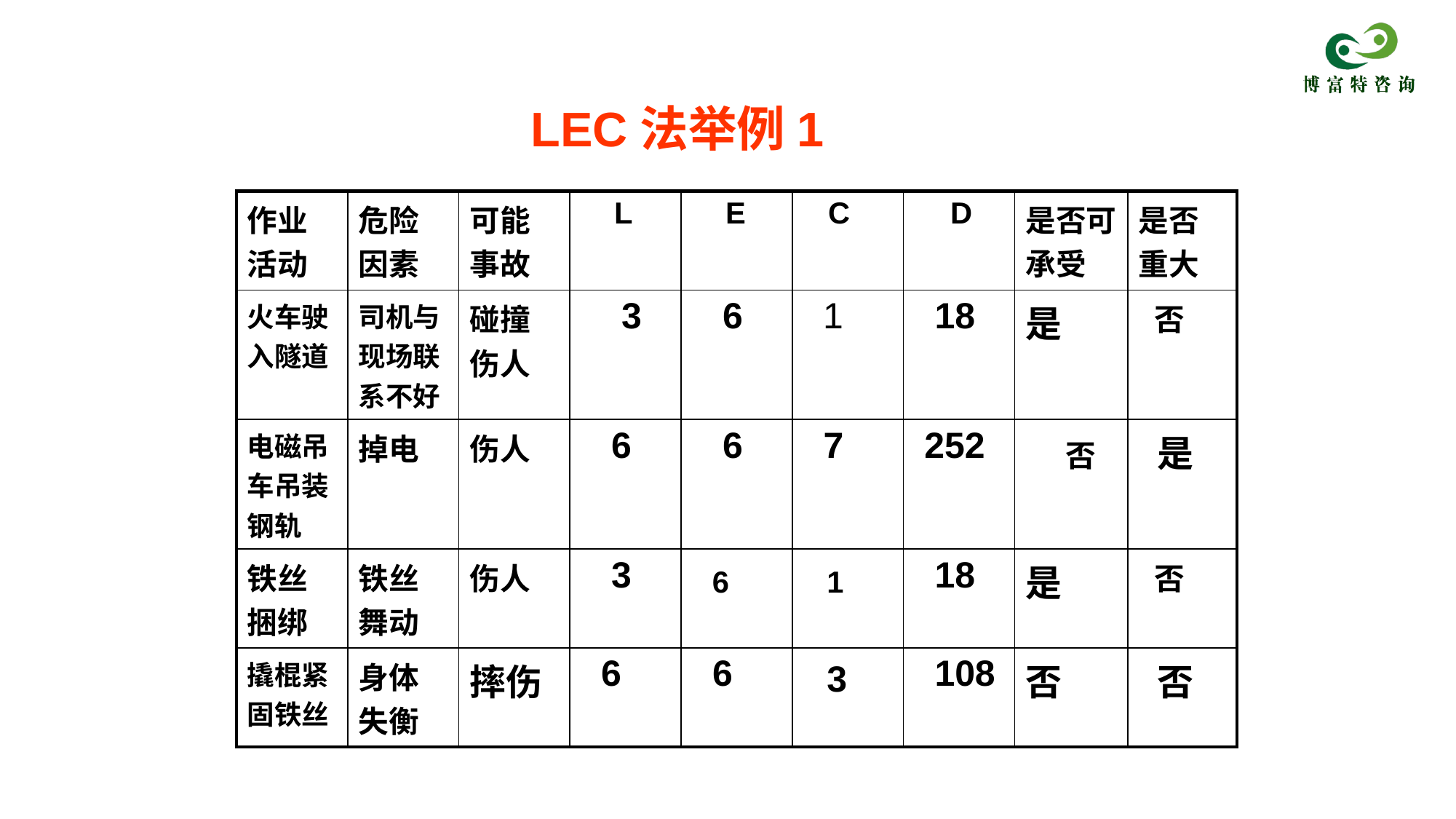

LEC法举例1
| 作业活动 | 危险因素 | 可能事故 | L | E | C | D | 是否可承受 | 是否重大 |
| --- | --- | --- | --- | --- | --- | --- | --- | --- |
| 火车驶入隧道 | 司机与现场联系不好 | 碰撞伤人 | 3 | 6 | 1 | 18 | 是 | 否 |
| 电磁吊车吊装钢轨 | 掉电 | 伤人 | 6 | 6 | 7 | 252 | 否 | 是 |
| 铁丝捆绑 | 铁丝舞动 | 伤人 | 3 | 6 | 1 | 18 | 是 | 否 |
| 撬棍紧固铁丝 | 身体失衡 | 摔伤 | 6 | 6 | 3 | 108 | 否 | 否 |